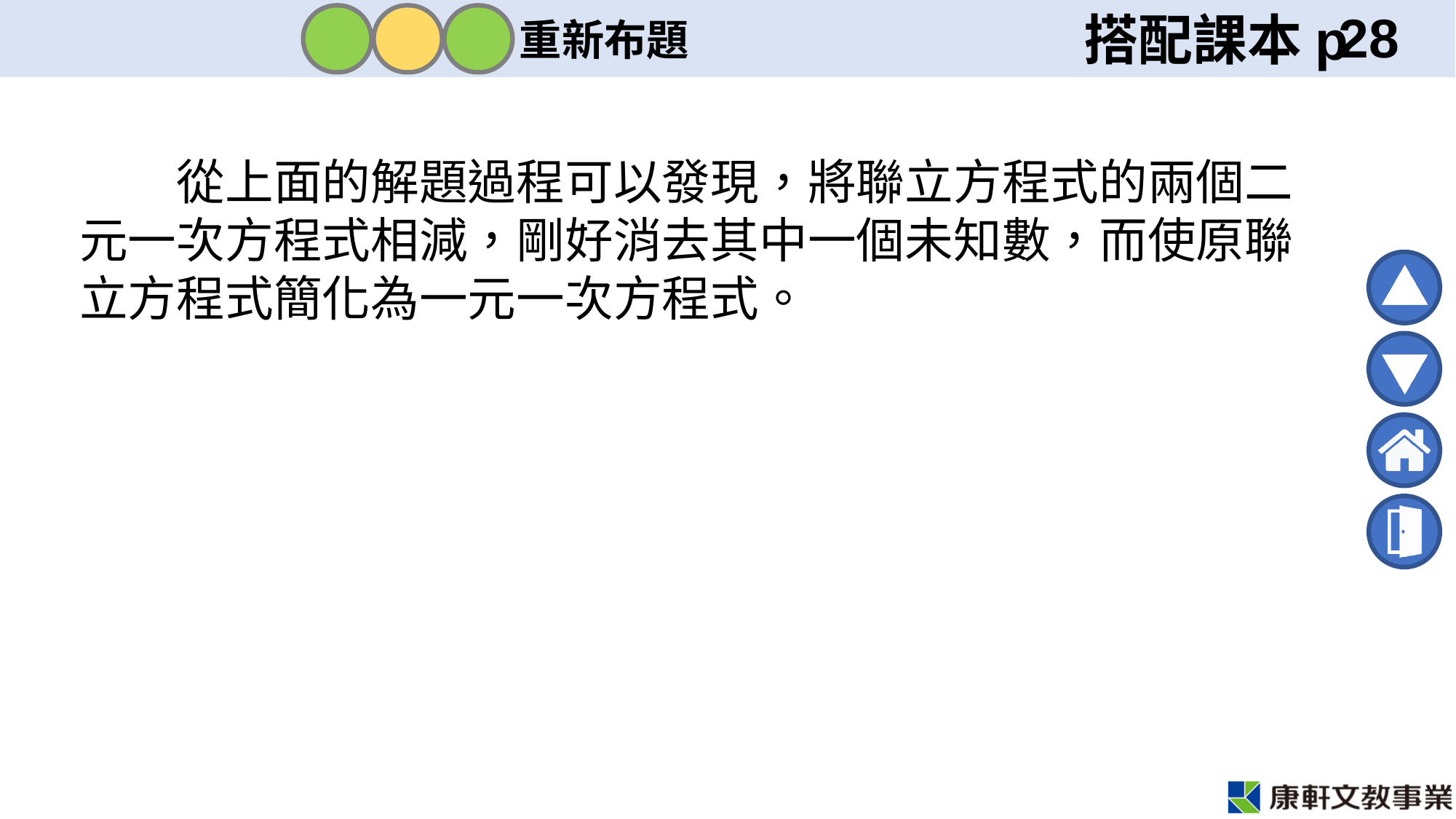

重新布題
28

　　從上面的解題過程可以發現，將聯立方程式的兩個二元一次方程式相減，剛好消去其中一個未知數，而使原聯立方程式簡化為一元一次方程式。